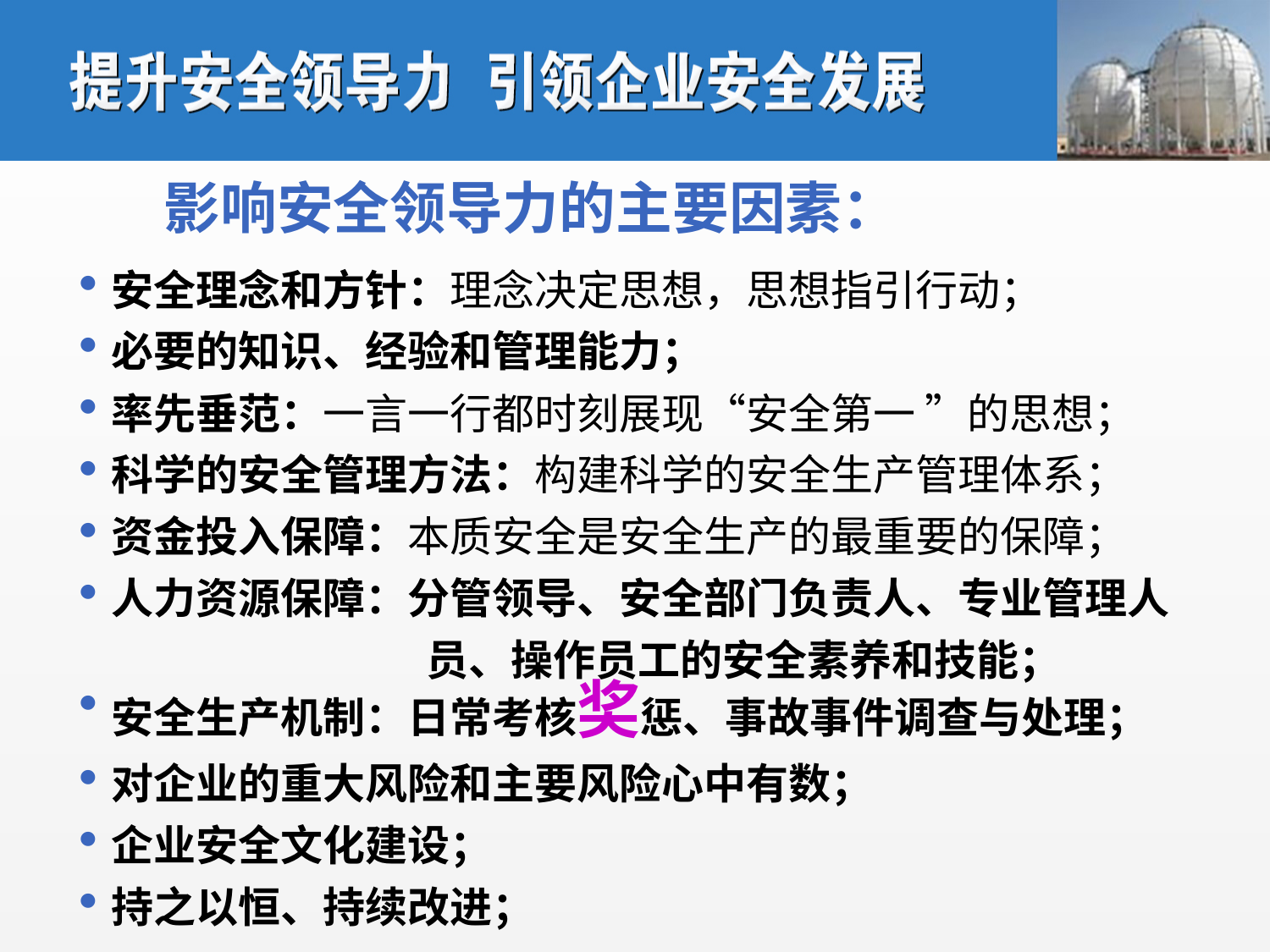

影响安全领导力的主要因素：
安全理念和方针：理念决定思想，思想指引行动；
必要的知识、经验和管理能力；
率先垂范：一言一行都时刻展现“安全第一 ”的思想；
科学的安全管理方法：构建科学的安全生产管理体系；
资金投入保障：本质安全是安全生产的最重要的保障；
人力资源保障：分管领导、安全部门负责人、专业管理人
                                员、操作员工的安全素养和技能；
安全生产机制：日常考核奖惩、事故事件调查与处理；
对企业的重大风险和主要风险心中有数；
企业安全文化建设；
持之以恒、持续改进；